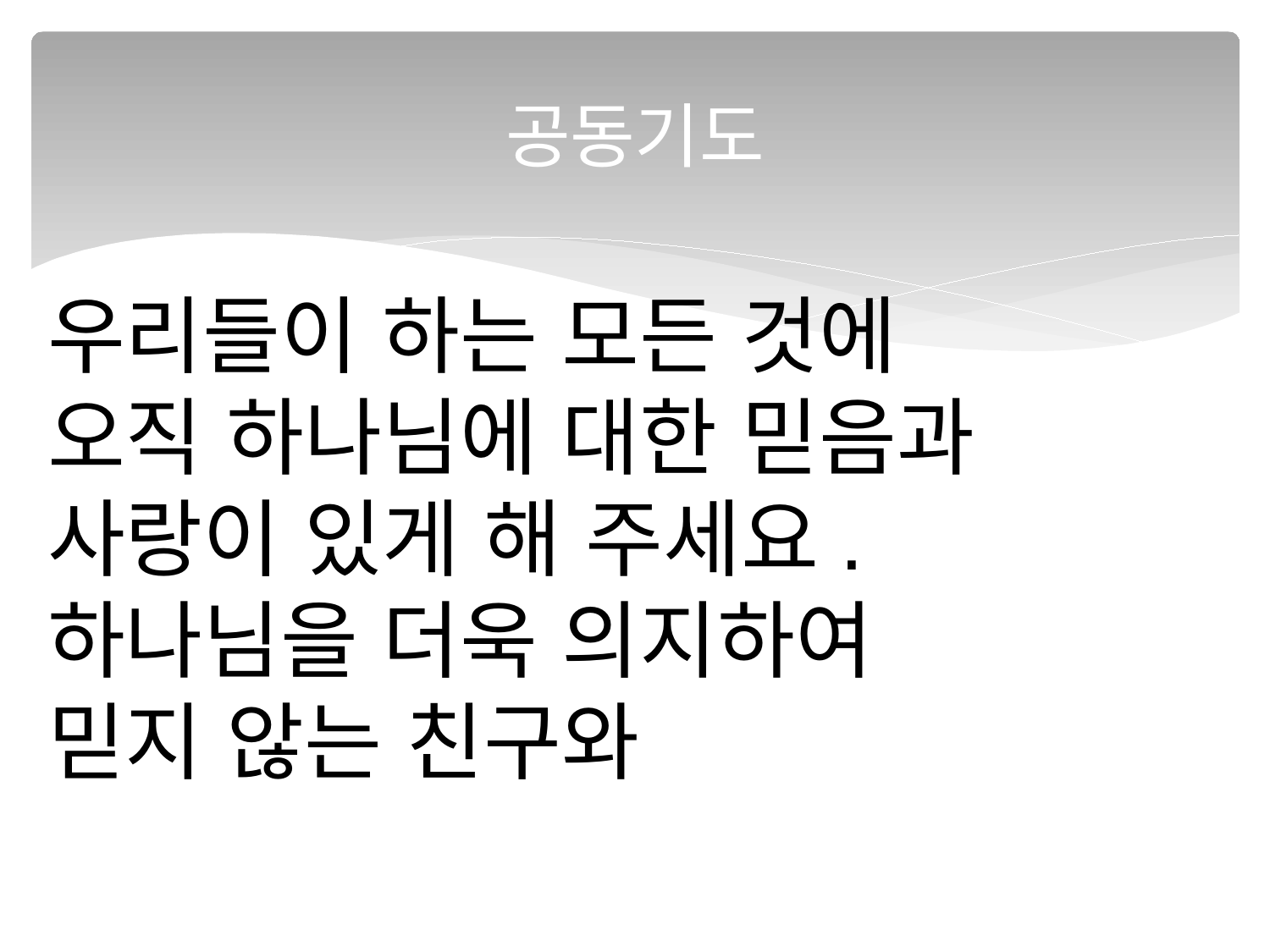

# 공동기도

우리들이 하는 모든 것에
오직 하나님에 대한 믿음과
사랑이 있게 해 주세요.
하나님을 더욱 의지하여
믿지 않는 친구와